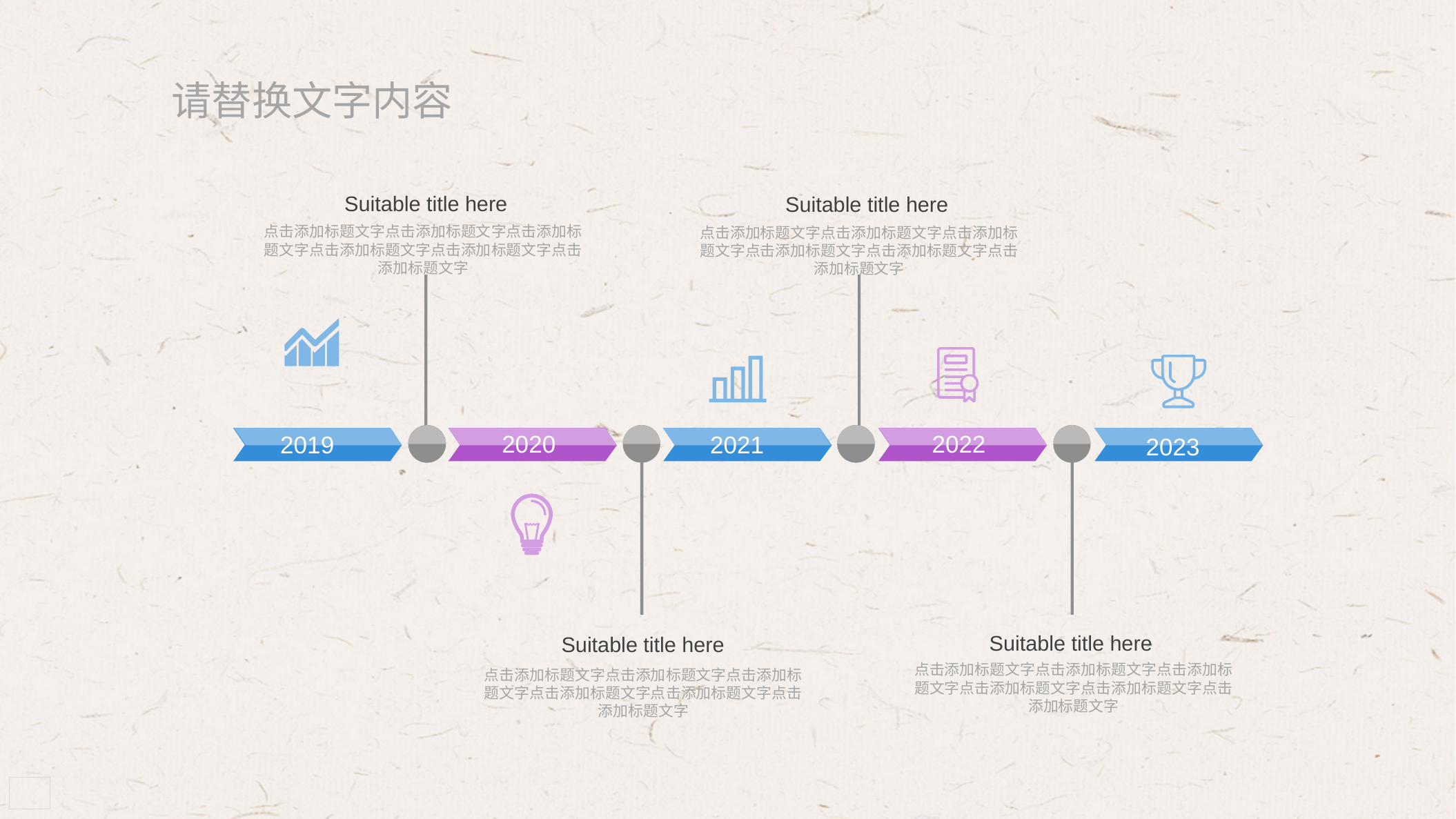

请替换文字内容
Suitable title here
点击添加标题文字点击添加标题文字点击添加标题文字点击添加标题文字点击添加标题文字点击添加标题文字
Suitable title here
点击添加标题文字点击添加标题文字点击添加标题文字点击添加标题文字点击添加标题文字点击添加标题文字

2020

2022

2019

2021

2023

Suitable title here
点击添加标题文字点击添加标题文字点击添加标题文字点击添加标题文字点击添加标题文字点击添加标题文字
Suitable title here
点击添加标题文字点击添加标题文字点击添加标题文字点击添加标题文字点击添加标题文字点击添加标题文字
13